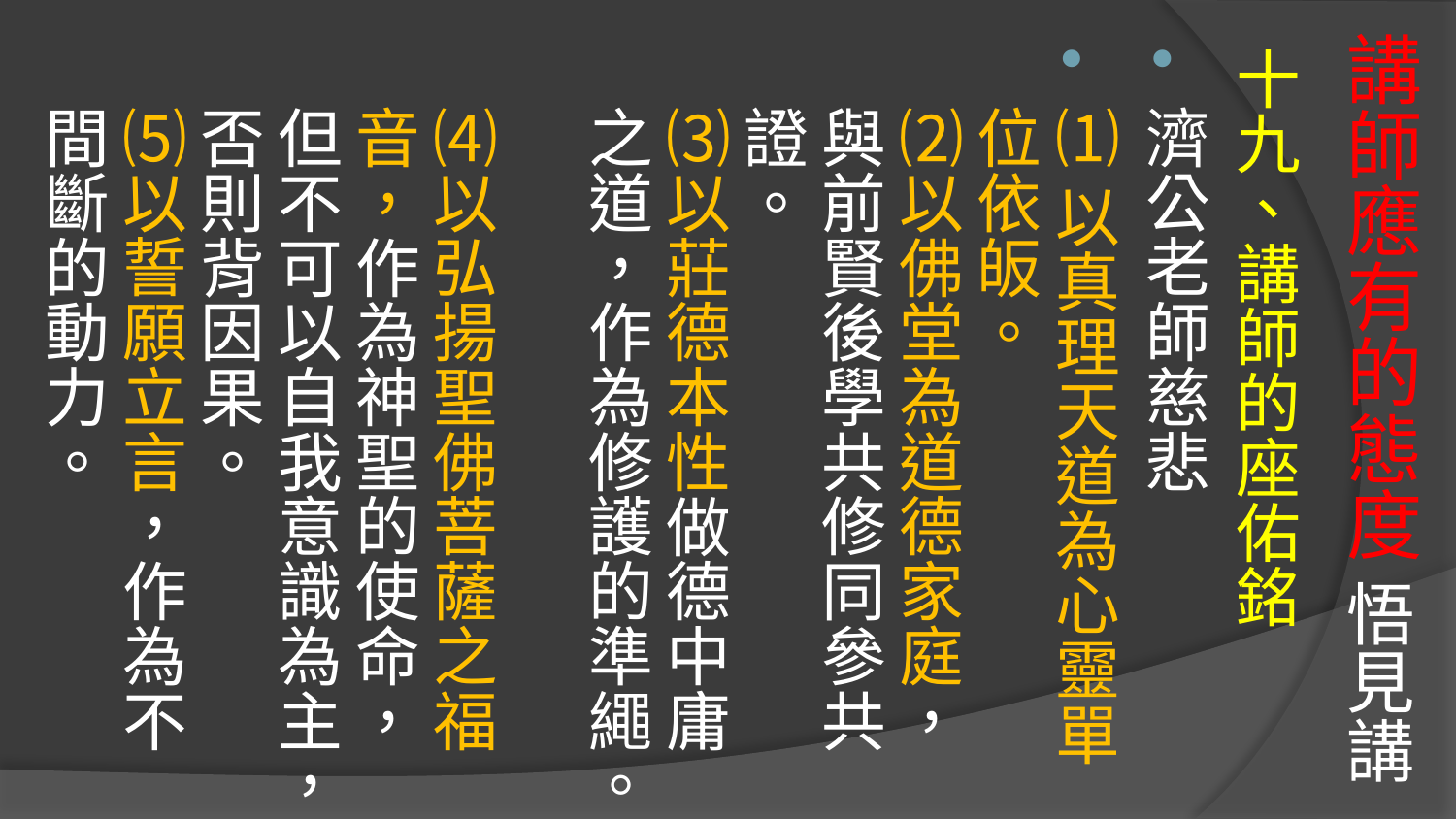

# 講師應有的態度 悟見講
十九、講師的座佑銘
濟公老師慈悲
⑴以真理天道為心靈單位依皈。
⑵以佛堂為道德家庭，與前賢後學共修同參共證。
⑶以莊德本性做德中庸之道，作為修護的準繩。
⑷以弘揚聖佛菩薩之福音，作為神聖的使命，但不可以自我意識為主，否則背因果。
⑸以誓願立言，作為不間斷的動力。